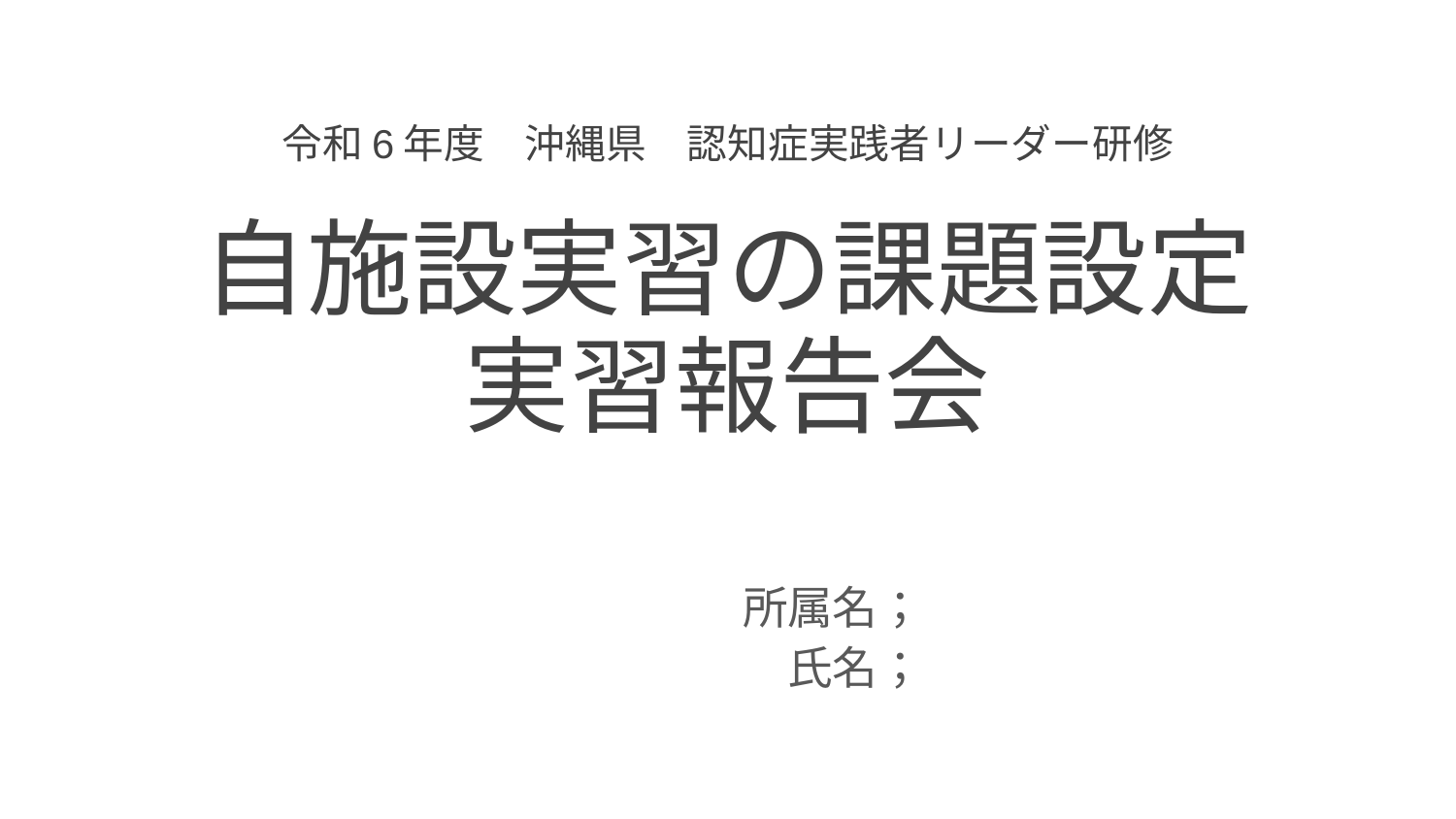

# 令和6年度　沖縄県　認知症実践者リーダー研修

自施設実習の課題設定
実習報告会
所属名；
　氏名；